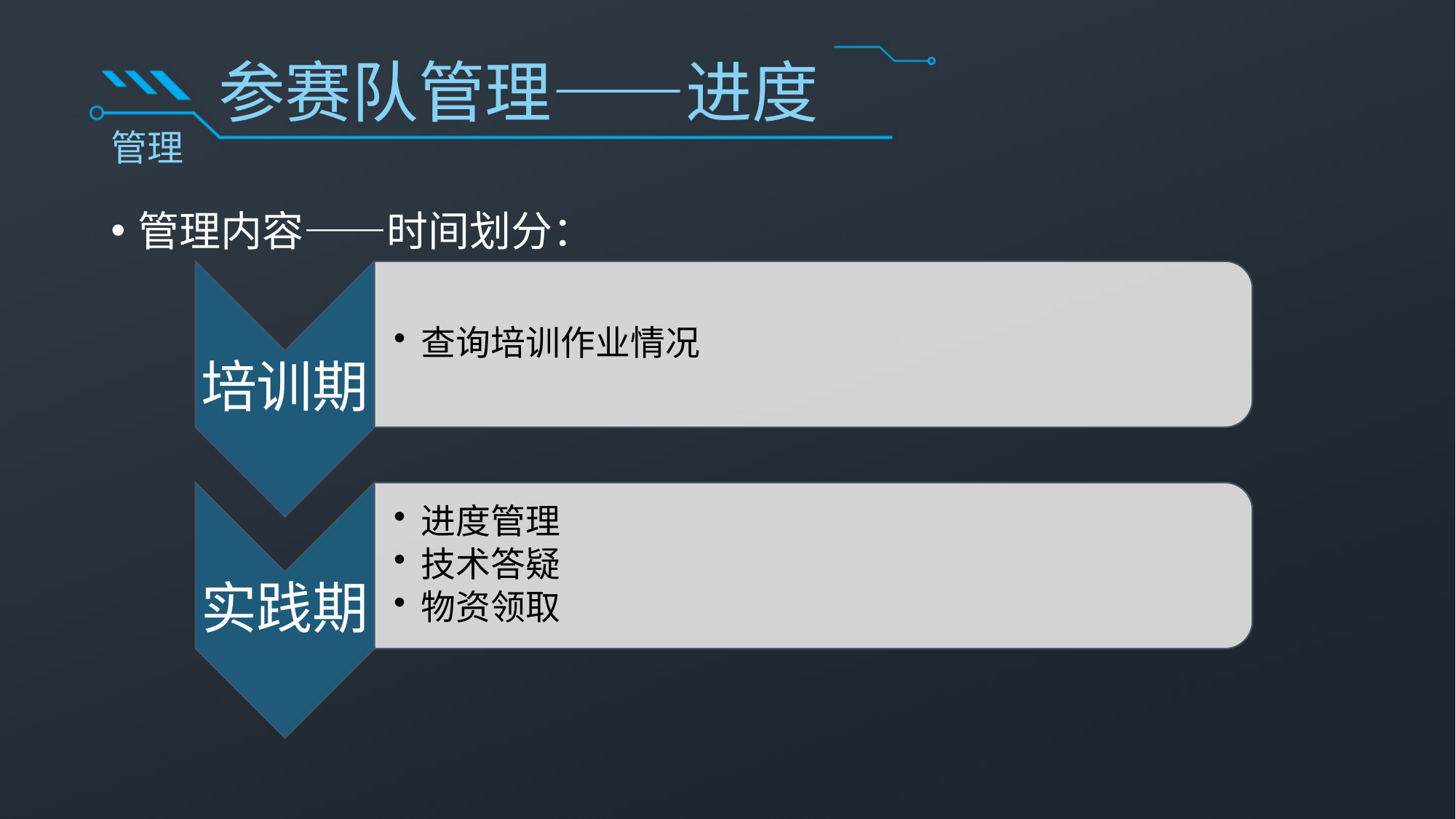

# 参赛队管理——进度
管理
管理内容——时间划分：
培训期
查询培训作业情况
实践期
进度管理
技术答疑
物资领取